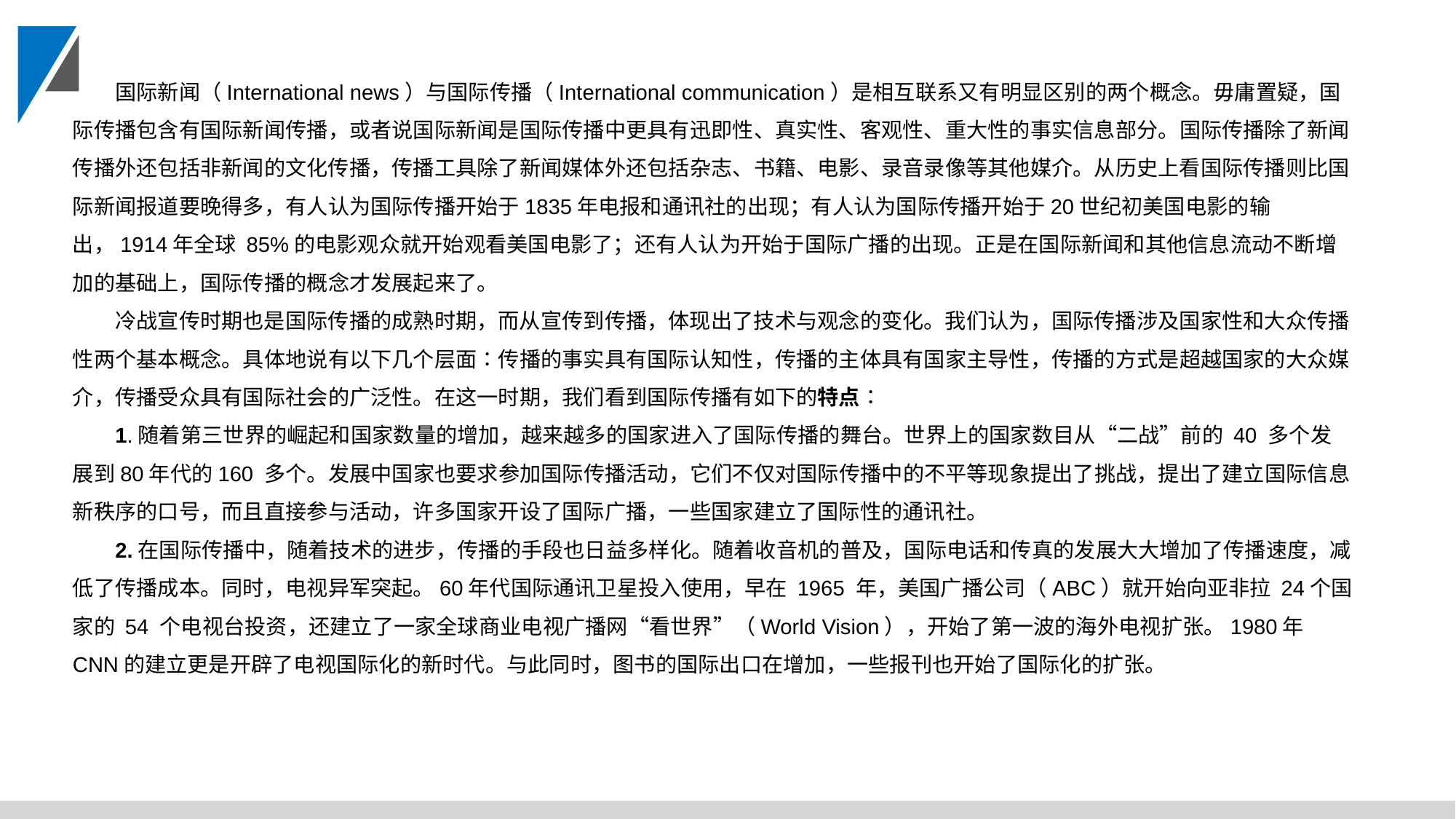

国际新闻（International news）与国际传播（International communication）是相互联系又有明显区别的两个概念。毋庸置疑，国际传播包含有国际新闻传播，或者说国际新闻是国际传播中更具有迅即性、真实性、客观性、重大性的事实信息部分。国际传播除了新闻传播外还包括非新闻的文化传播，传播工具除了新闻媒体外还包括杂志、书籍、电影、录音录像等其他媒介。从历史上看国际传播则比国际新闻报道要晚得多，有人认为国际传播开始于1835年电报和通讯社的出现；有人认为国际传播开始于20世纪初美国电影的输出，1914年全球 85%的电影观众就开始观看美国电影了；还有人认为开始于国际广播的出现。正是在国际新闻和其他信息流动不断增加的基础上，国际传播的概念才发展起来了。
冷战宣传时期也是国际传播的成熟时期，而从宣传到传播，体现出了技术与观念的变化。我们认为，国际传播涉及国家性和大众传播性两个基本概念。具体地说有以下几个层面∶传播的事实具有国际认知性，传播的主体具有国家主导性，传播的方式是超越国家的大众媒介，传播受众具有国际社会的广泛性。在这一时期，我们看到国际传播有如下的特点∶
1.随着第三世界的崛起和国家数量的增加，越来越多的国家进入了国际传播的舞台。世界上的国家数目从“二战”前的 40 多个发展到80年代的160 多个。发展中国家也要求参加国际传播活动，它们不仅对国际传播中的不平等现象提出了挑战，提出了建立国际信息新秩序的口号，而且直接参与活动，许多国家开设了国际广播，一些国家建立了国际性的通讯社。
2.在国际传播中，随着技术的进步，传播的手段也日益多样化。随着收音机的普及，国际电话和传真的发展大大增加了传播速度，减低了传播成本。同时，电视异军突起。60年代国际通讯卫星投入使用，早在 1965 年，美国广播公司（ABC）就开始向亚非拉 24个国家的 54 个电视台投资，还建立了一家全球商业电视广播网“看世界”（World Vision），开始了第一波的海外电视扩张。1980年 CNN的建立更是开辟了电视国际化的新时代。与此同时，图书的国际出口在增加，一些报刊也开始了国际化的扩张。